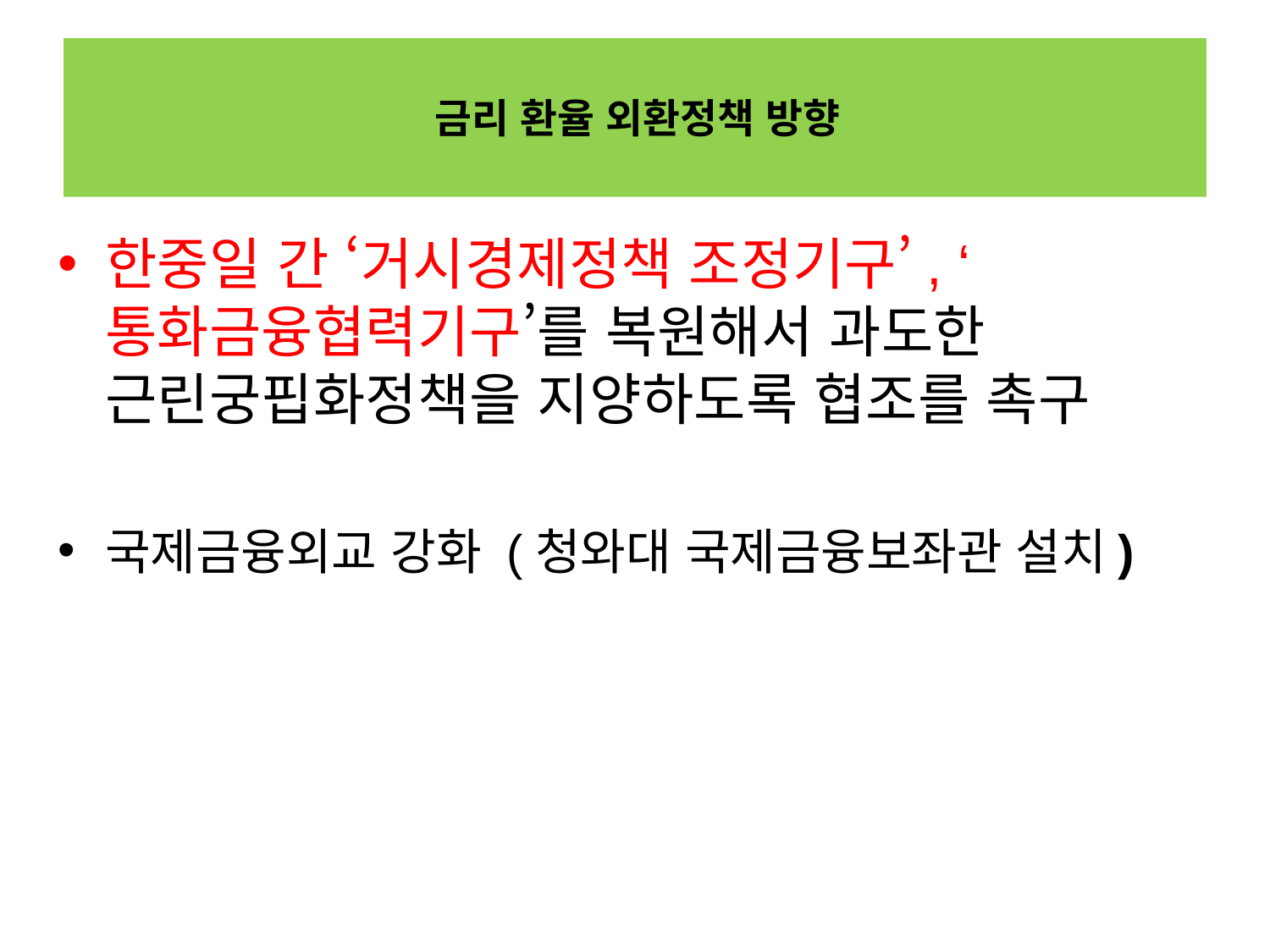

# 금리 환율 외환정책 방향
한중일 간 ‘거시경제정책 조정기구’, ‘통화금융협력기구’를 복원해서 과도한 근린궁핍화정책을 지양하도록 협조를 촉구

국제금융외교 강화 (청와대 국제금융보좌관 설치)